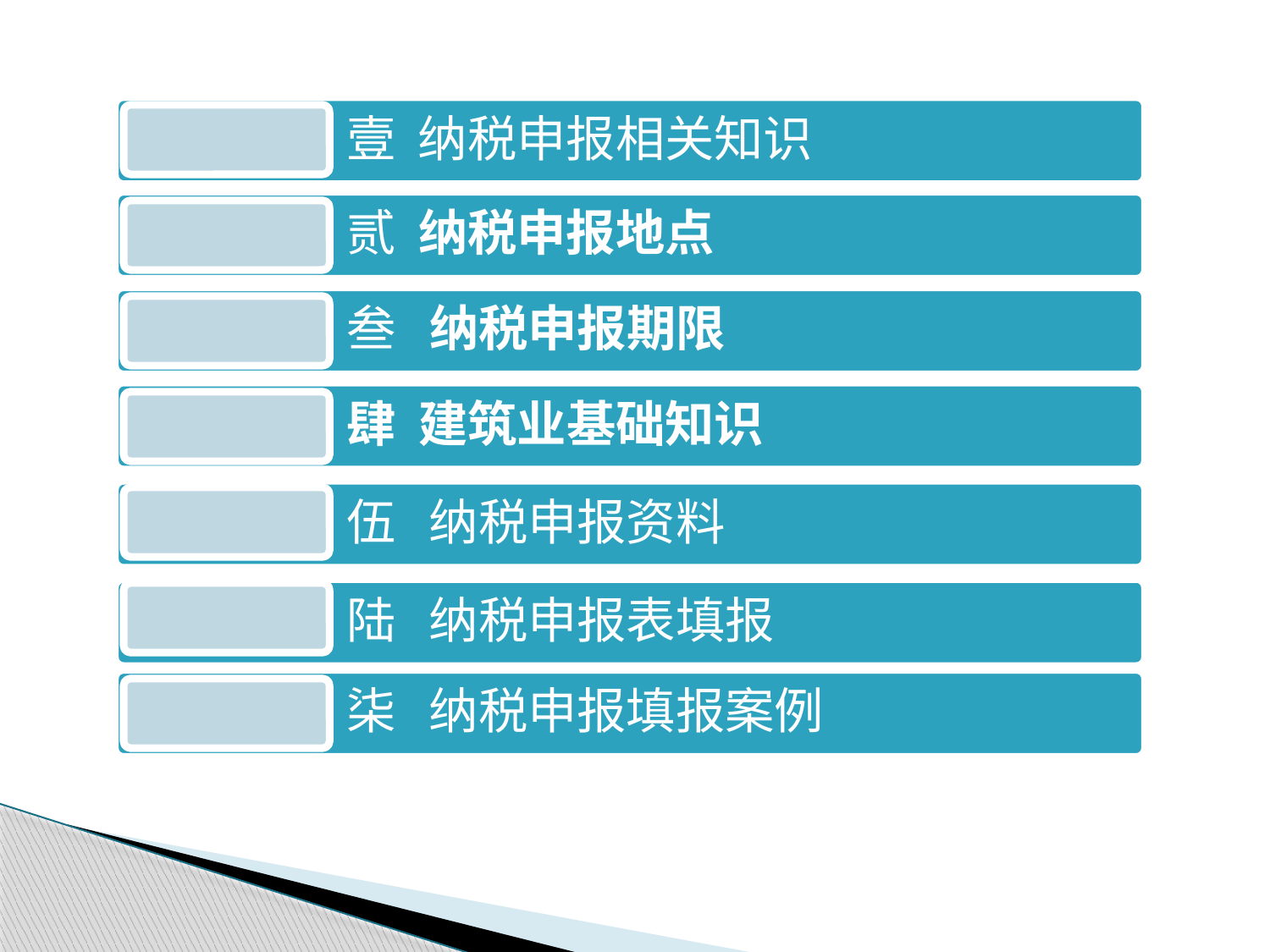

壹  纳税申报相关知识
贰  纳税申报地点
叁   纳税申报期限
肆  建筑业基础知识
伍   纳税申报资料
陆   纳税申报表填报
柒   纳税申报填报案例